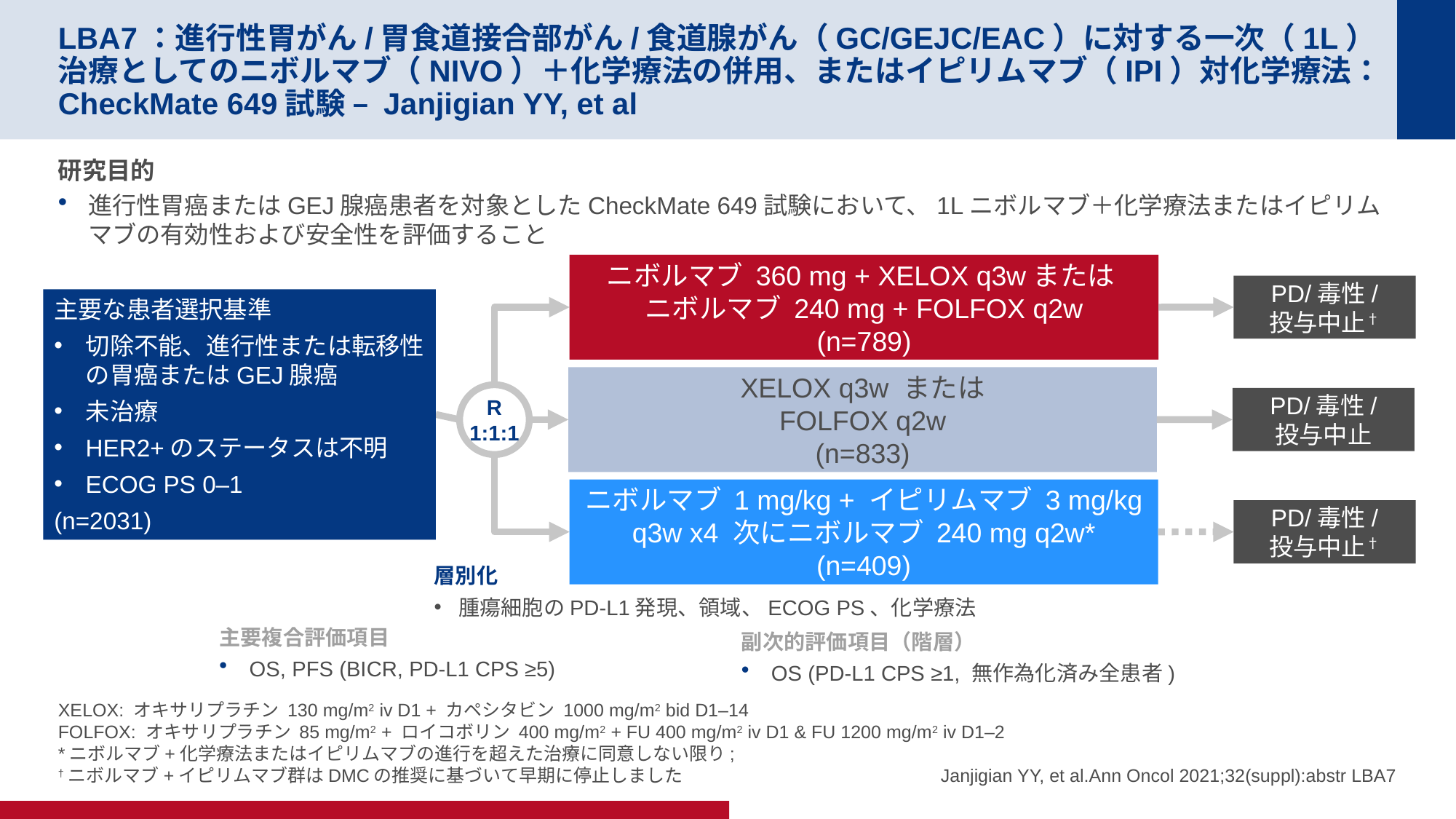

# LBA7：進行性胃がん/胃食道接合部がん/食道腺がん（GC/GEJC/EAC）に対する一次（1L）治療としてのニボルマブ（NIVO）＋化学療法の併用、またはイピリムマブ（IPI）対化学療法：CheckMate 649試験 – Janjigian YY, et al
研究目的
進行性胃癌またはGEJ腺癌患者を対象としたCheckMate 649試験において、1Lニボルマブ＋化学療法またはイピリムマブの有効性および安全性を評価すること
ニボルマブ 360 mg + XELOX q3wまたは
ニボルマブ 240 mg + FOLFOX q2w
(n=789)
PD/毒性/
投与中止†
主要な患者選択基準
切除不能、進行性または転移性の胃癌またはGEJ腺癌
未治療
HER2+のステータスは不明
ECOG PS 0–1
(n=2031)
XELOX q3w または
FOLFOX q2w
(n=833)
R
1:1:1
PD/毒性/
投与中止
ニボルマブ 1 mg/kg + イピリムマブ 3 mg/kg q3w x4 次にニボルマブ 240 mg q2w*
(n=409)
PD/毒性/
投与中止†
層別化
腫瘍細胞のPD-L1発現、領域、ECOG PS、化学療法

主要複合評価項目
OS, PFS (BICR, PD-L1 CPS ≥5)
副次的評価項目（階層）
OS (PD-L1 CPS ≥1, 無作為化済み全患者)
XELOX: オキサリプラチン 130 mg/m2 iv D1 + カペシタビン 1000 mg/m2 bid D1–14
FOLFOX: オキサリプラチン 85 mg/m2 + ロイコボリン 400 mg/m2 + FU 400 mg/m2 iv D1 & FU 1200 mg/m2 iv D1–2
*ニボルマブ+化学療法またはイピリムマブの進行を超えた治療に同意しない限り;
†ニボルマブ+イピリムマブ群はDMCの推奨に基づいて早期に停止しました
Janjigian YY, et al.Ann Oncol 2021;32(suppl):abstr LBA7